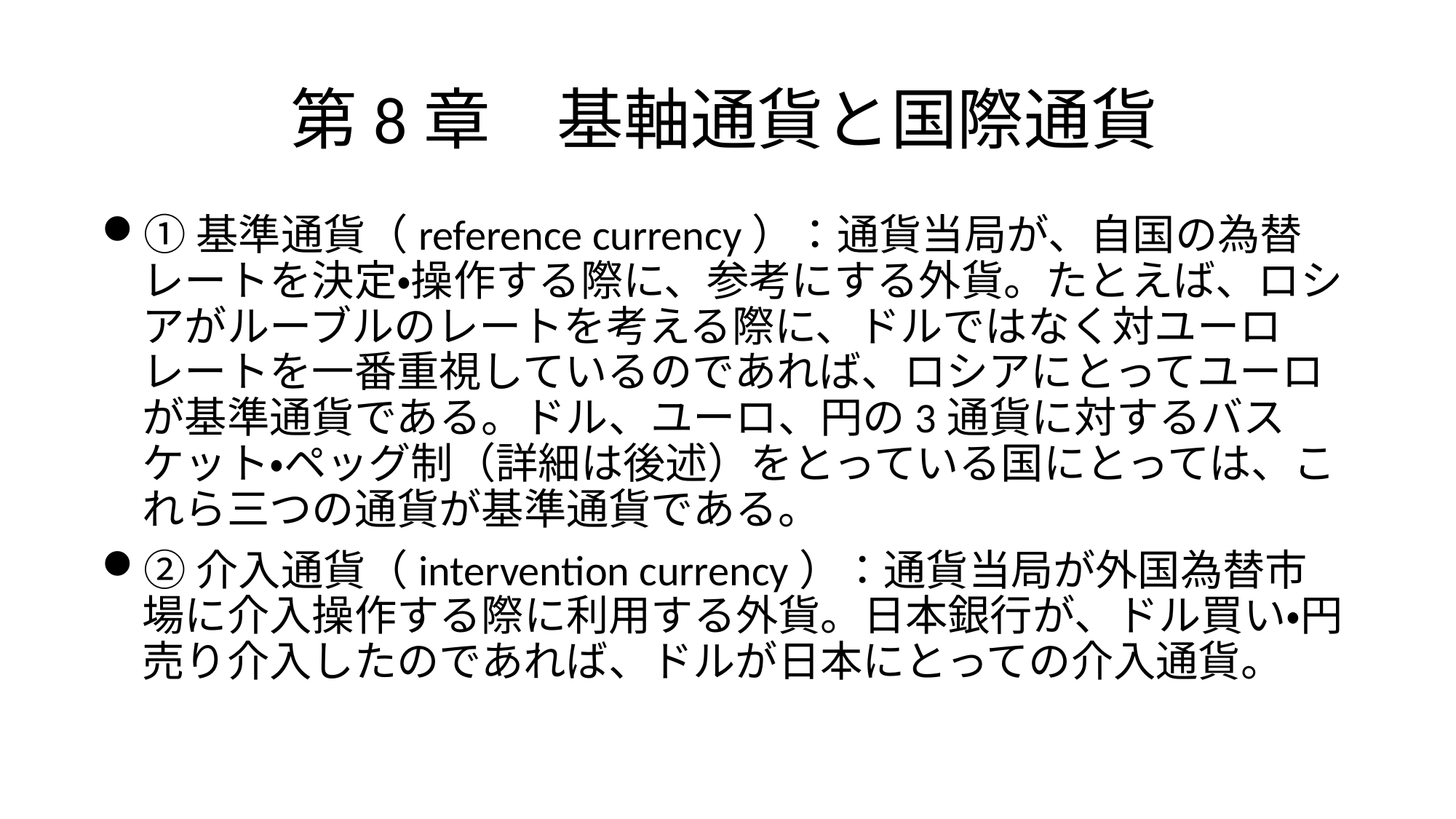

# 第8章　基軸通貨と国際通貨
①基準通貨（reference currency）：通貨当局が、自国の為替レートを決定・操作する際に、参考にする外貨。たとえば、ロシアがルーブルのレートを考える際に、ドルではなく対ユーロレートを一番重視しているのであれば、ロシアにとってユーロが基準通貨である。ドル、ユーロ、円の3通貨に対するバスケット・ペッグ制（詳細は後述）をとっている国にとっては、これら三つの通貨が基準通貨である。
②介入通貨（intervention currency）：通貨当局が外国為替市場に介入操作する際に利用する外貨。日本銀行が、ドル買い・円売り介入したのであれば、ドルが日本にとっての介入通貨。